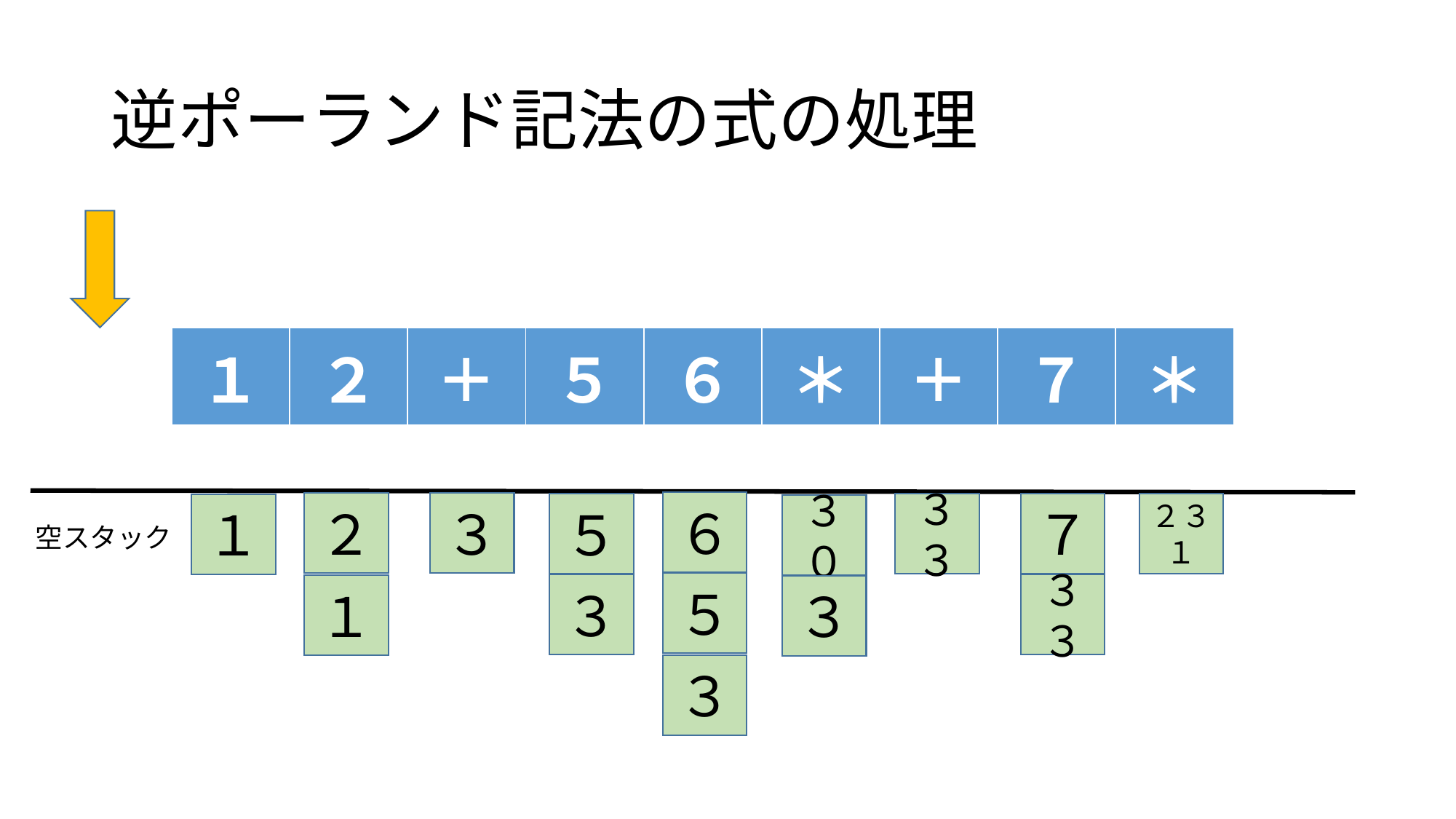

# 逆ポーランド記法の式の処理

| １ | ２ | ＋ | ５ | ６ | ＊ | ＋ | ７ | ＊ |
| --- | --- | --- | --- | --- | --- | --- | --- | --- |
６
２
３
３３
７
２３１
５
１
３０
空スタック
５
３３
３
１
３
３